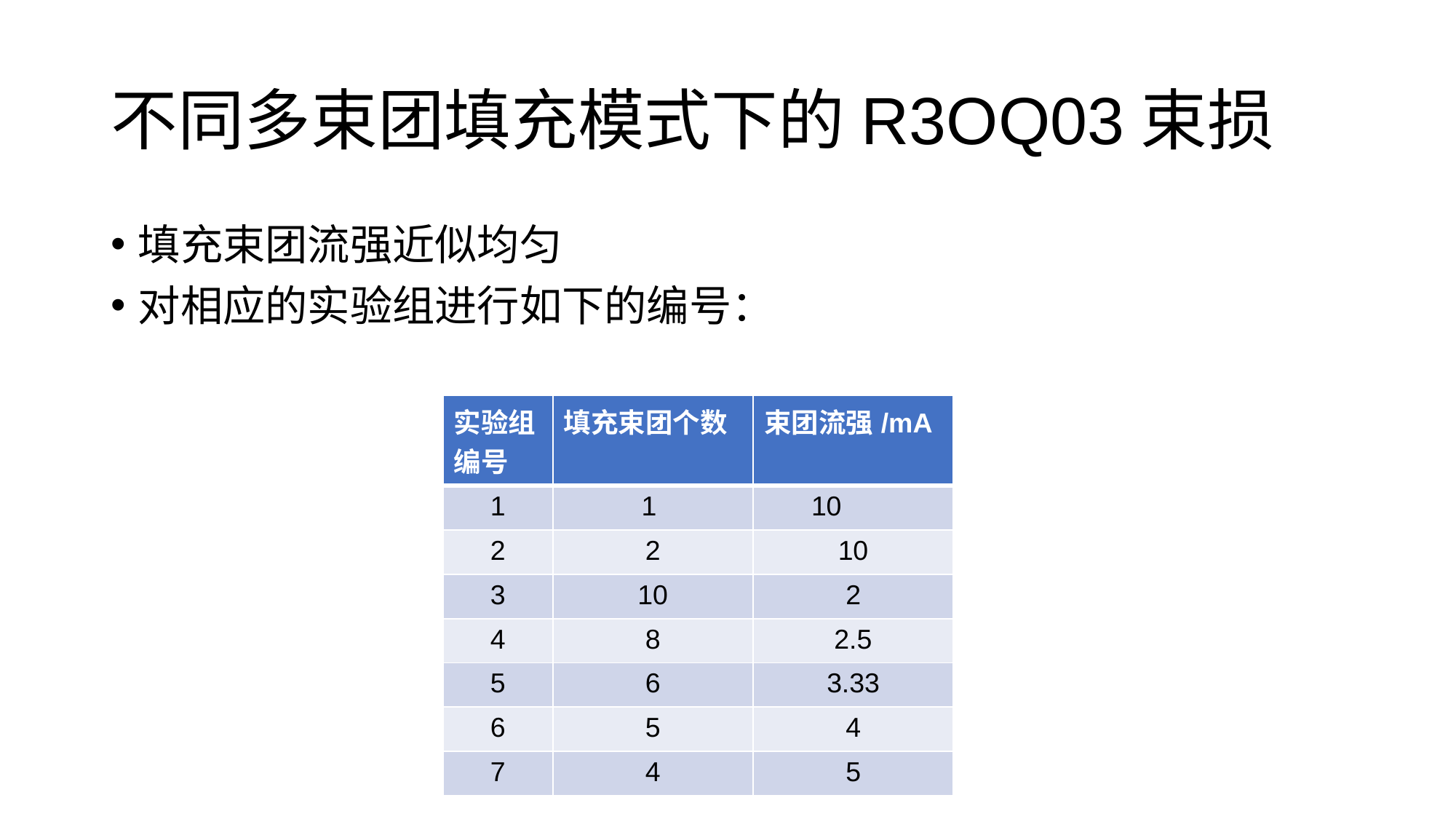

# 不同多束团填充模式下的R3OQ03束损
填充束团流强近似均匀
对相应的实验组进行如下的编号：

| 实验组编号 | 填充束团个数 | 束团流强/mA |
| --- | --- | --- |
| 1 | 1 | 10 |
| 2 | 2 | 10 |
| 3 | 10 | 2 |
| 4 | 8 | 2.5 |
| 5 | 6 | 3.33 |
| 6 | 5 | 4 |
| 7 | 4 | 5 |